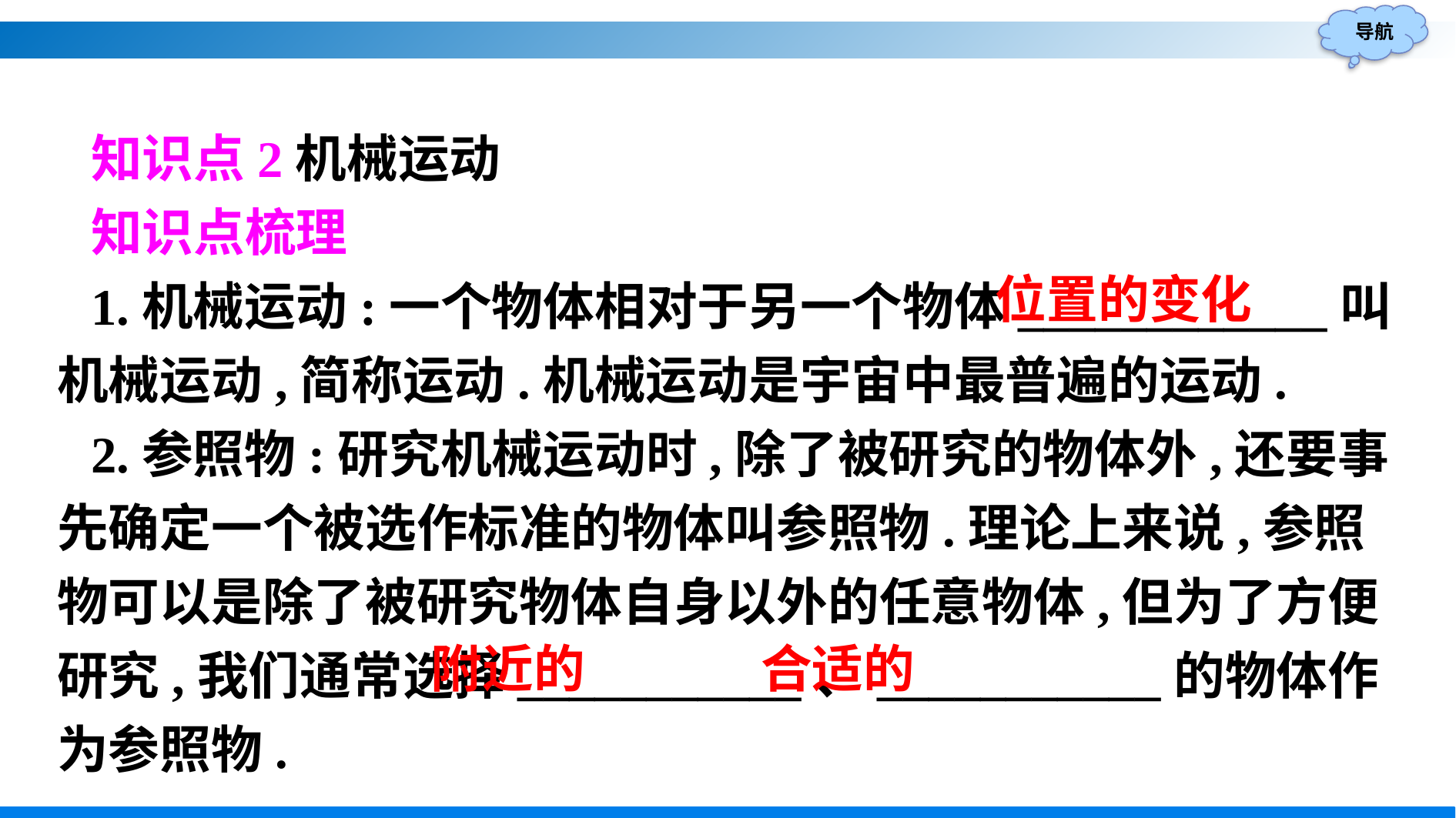

知识点2机械运动
知识点梳理
1.机械运动:一个物体相对于另一个物体____________叫机械运动,简称运动.机械运动是宇宙中最普遍的运动.
2.参照物:研究机械运动时,除了被研究的物体外,还要事先确定一个被选作标准的物体叫参照物.理论上来说,参照物可以是除了被研究物体自身以外的任意物体,但为了方便研究,我们通常选择___________、___________的物体作为参照物.
位置的变化
附近的
合适的